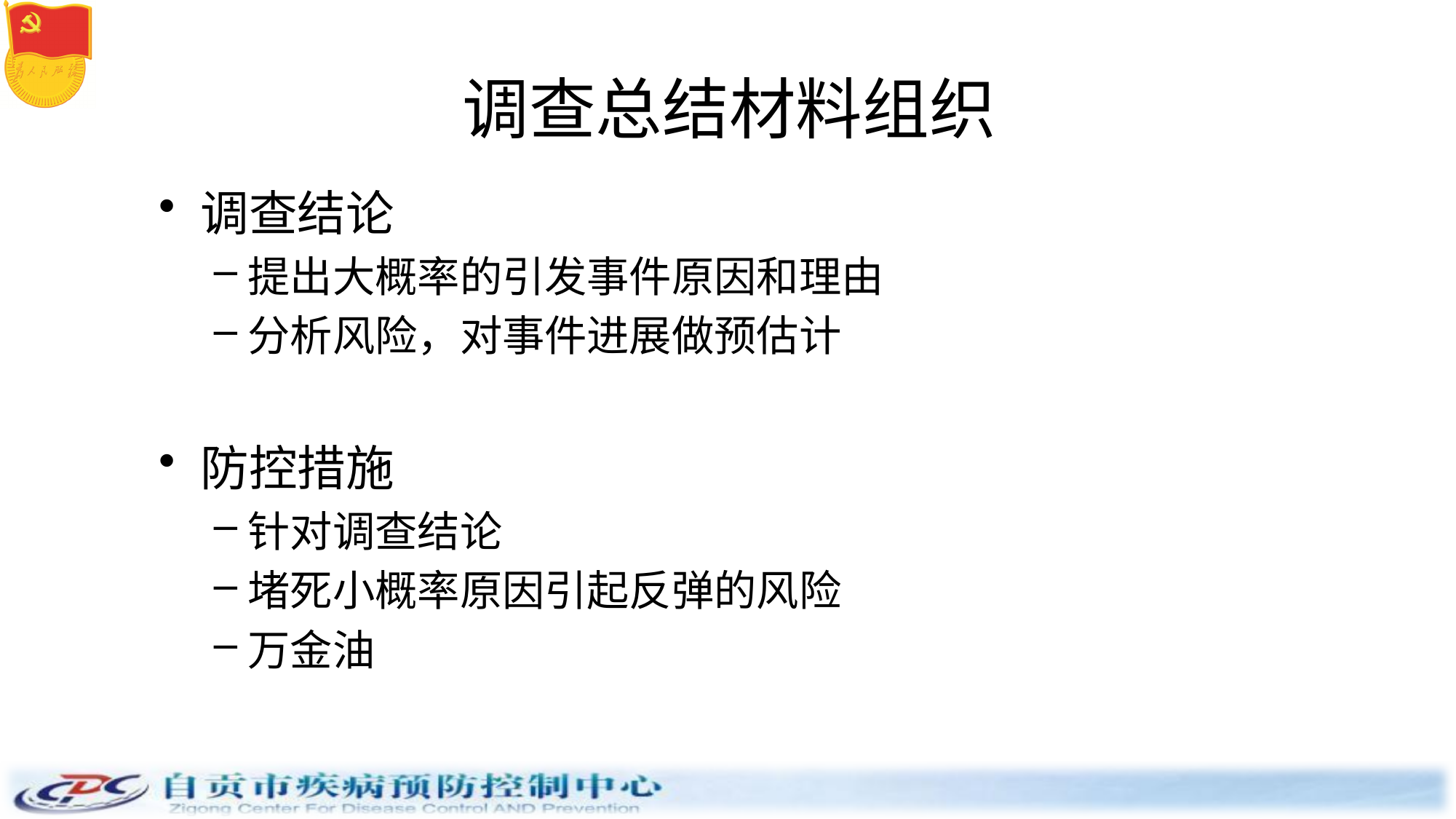

# 调查总结材料组织
调查结论
提出大概率的引发事件原因和理由
分析风险，对事件进展做预估计

防控措施
针对调查结论
堵死小概率原因引起反弹的风险
万金油